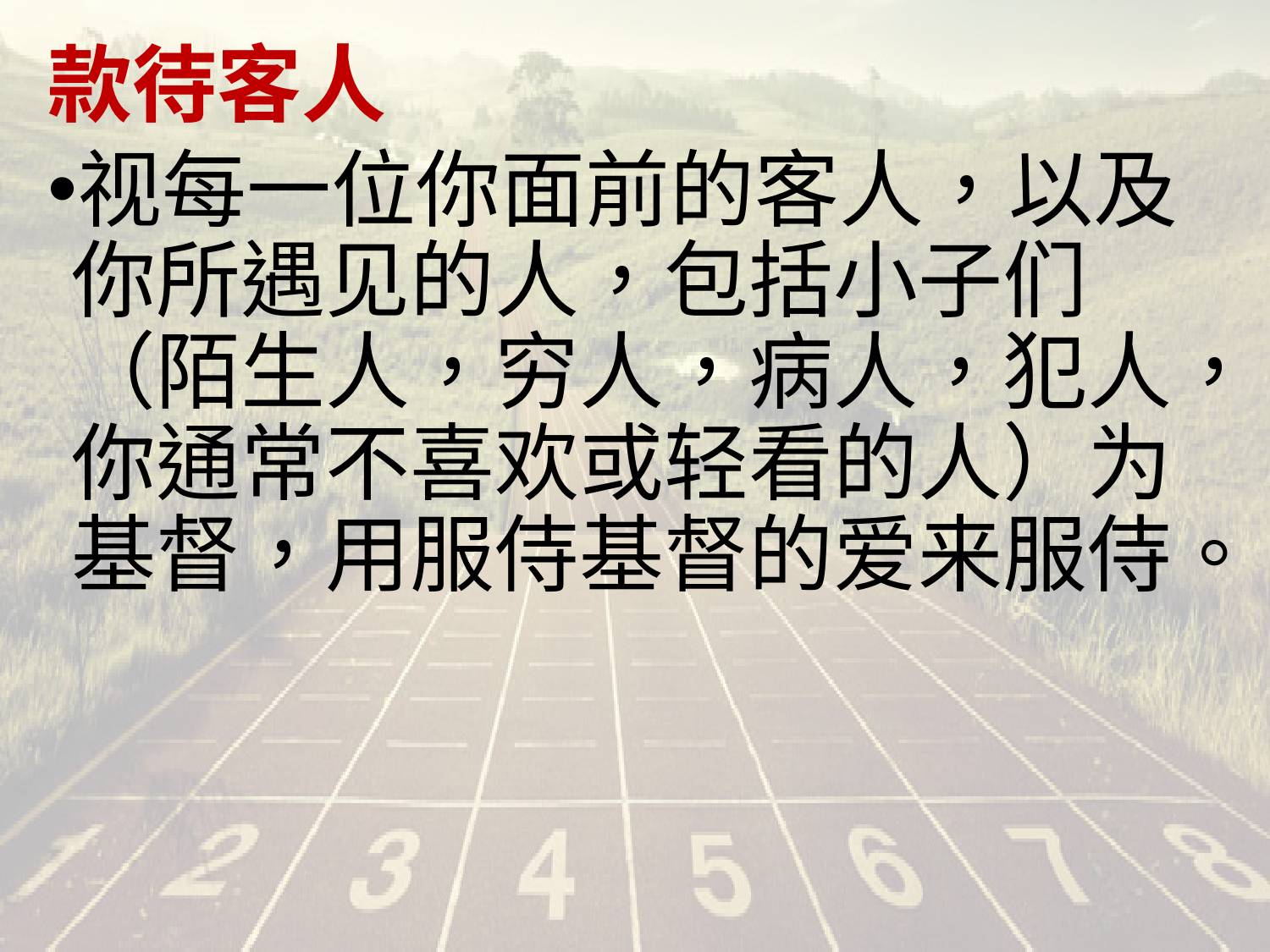

#
款待客人
视每一位你面前的客人，以及你所遇见的人，包括小子们（陌生人，穷人，病人，犯人，你通常不喜欢或轻看的人）为基督，用服侍基督的爱来服侍。